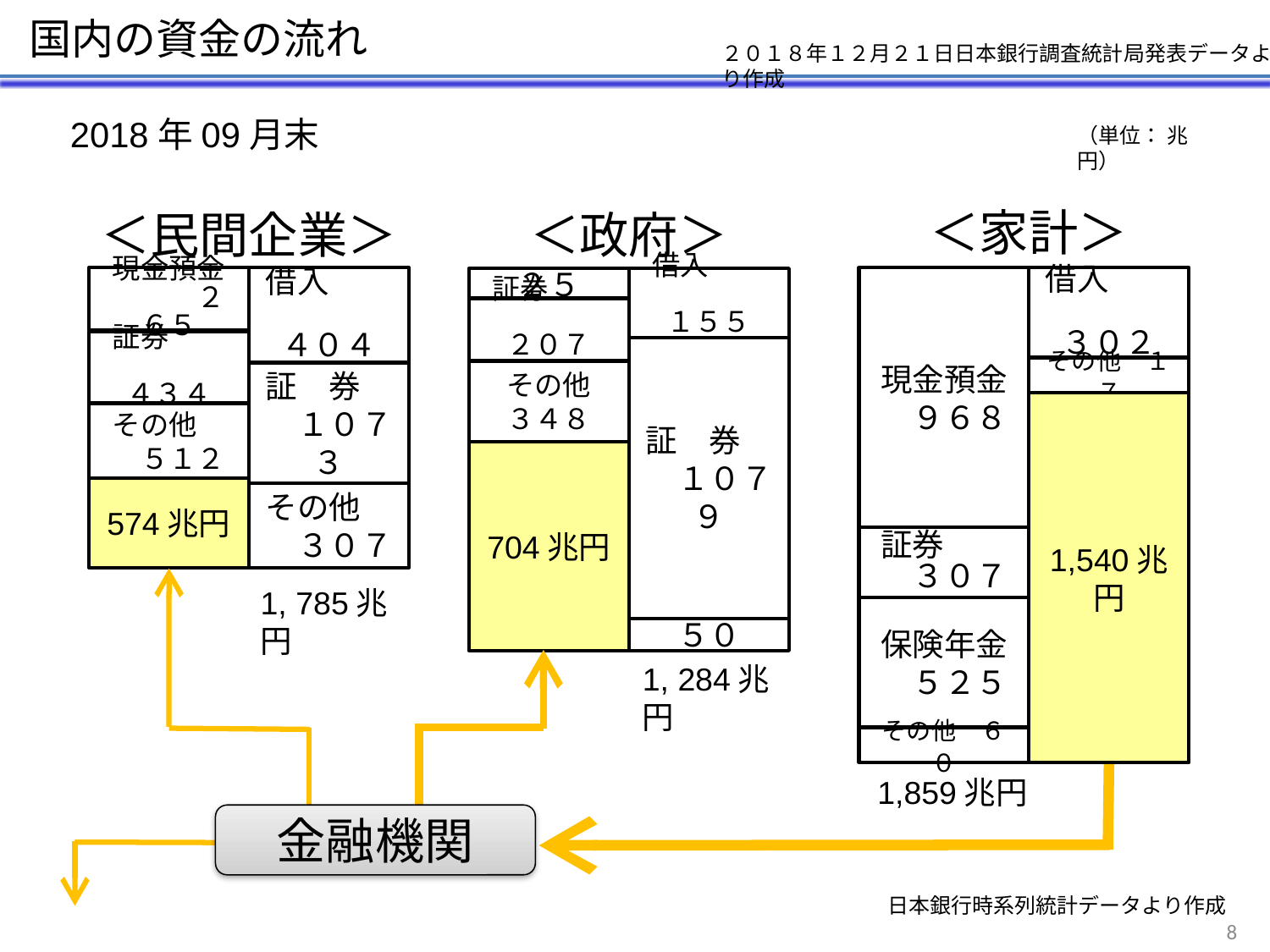

国内の資金の流れ
２０１８年１２月２１日日本銀行調査統計局発表データより作成
2018年09月末
（単位： 兆円）
＜家計＞
＜民間企業＞
＜政府＞
借入　　　　　　３０２
現金預金　　　２６５
借入　　　　　　４０４
現金預金　９６８
借入　　　　　　１５５
２５
証券　　　　　　２０７
証券　　　　　　４３４
証　券　　１０７９
その他　１７
その他
３４８
証　券　　１０７３
1,540兆円
その他　　５１２
704兆円
574兆円
その他　　３０７
証券　　　３０７
1, 785兆円
保険年金　５２５
５０
1, 284兆円
その他　６０
1,859兆円
金融機関
日本銀行時系列統計データより作成
8